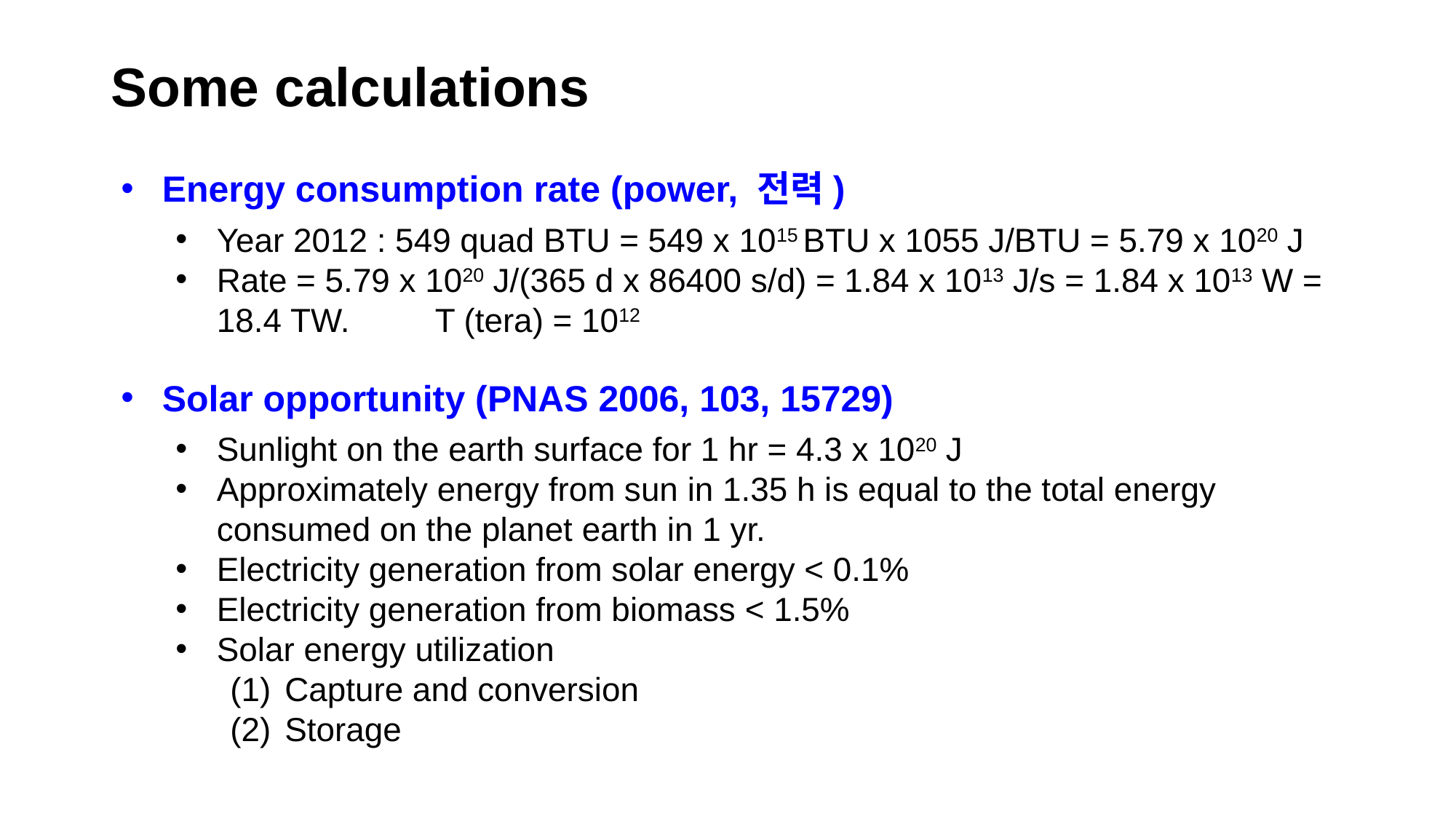

# Some calculations
Energy consumption rate (power, 전력)
Year 2012 : 549 quad BTU = 549 x 1015 BTU x 1055 J/BTU = 5.79 x 1020 J
Rate = 5.79 x 1020 J/(365 d x 86400 s/d) = 1.84 x 1013 J/s = 1.84 x 1013 W = 18.4 TW. 	T (tera) = 1012

Solar opportunity (PNAS 2006, 103, 15729)
Sunlight on the earth surface for 1 hr = 4.3 x 1020 J
Approximately energy from sun in 1.35 h is equal to the total energy consumed on the planet earth in 1 yr.
Electricity generation from solar energy < 0.1%
Electricity generation from biomass < 1.5%
Solar energy utilization
Capture and conversion
Storage